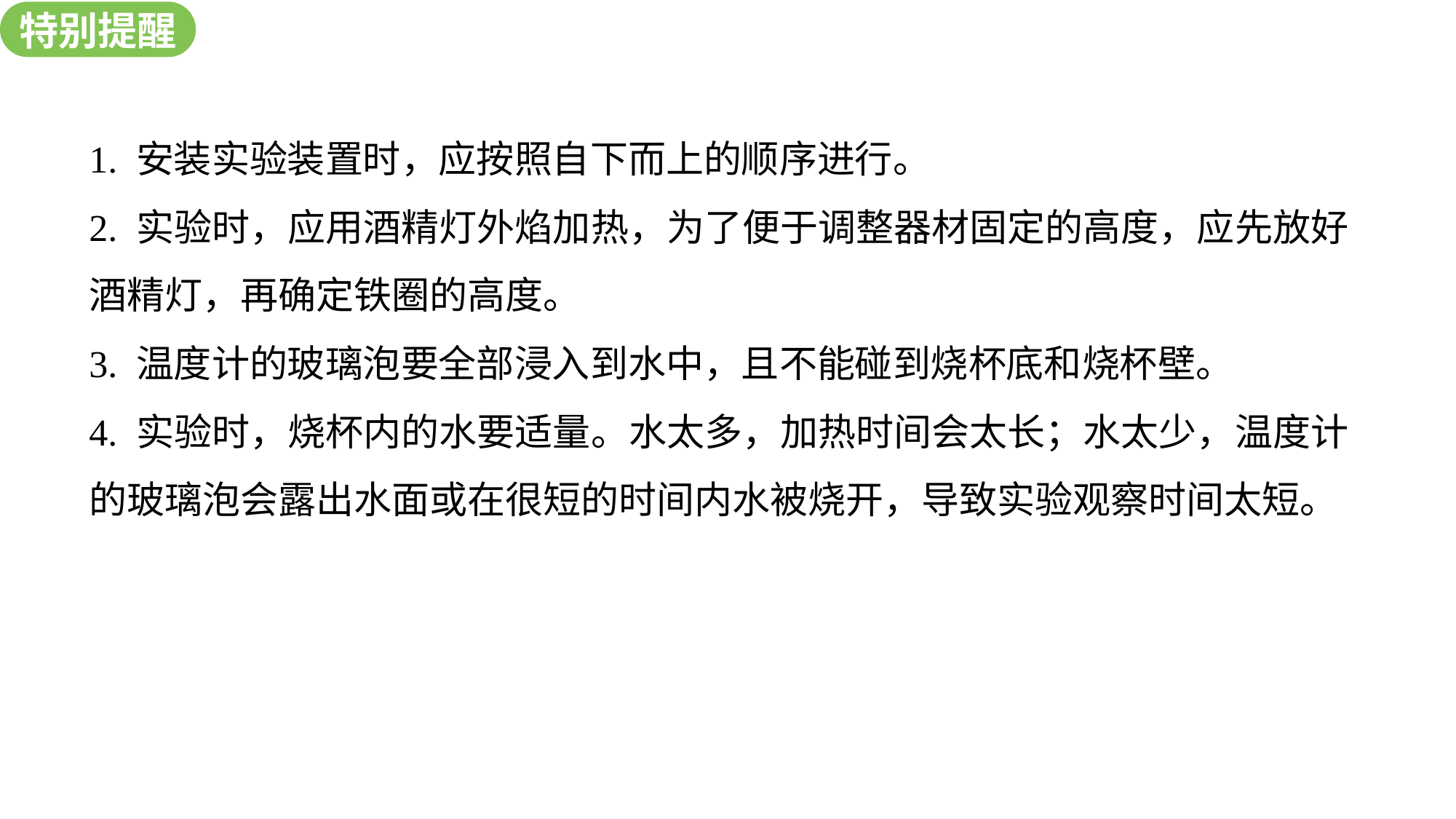

特别提醒
·新知探究
1. 安装实验装置时，应按照自下而上的顺序进行。
2. 实验时，应用酒精灯外焰加热，为了便于调整器材固定的高度，应先放好酒精灯，再确定铁圈的高度。
3. 温度计的玻璃泡要全部浸入到水中，且不能碰到烧杯底和烧杯壁。
4. 实验时，烧杯内的水要适量。水太多，加热时间会太长；水太少，温度计的玻璃泡会露出水面或在很短的时间内水被烧开，导致实验观察时间太短。